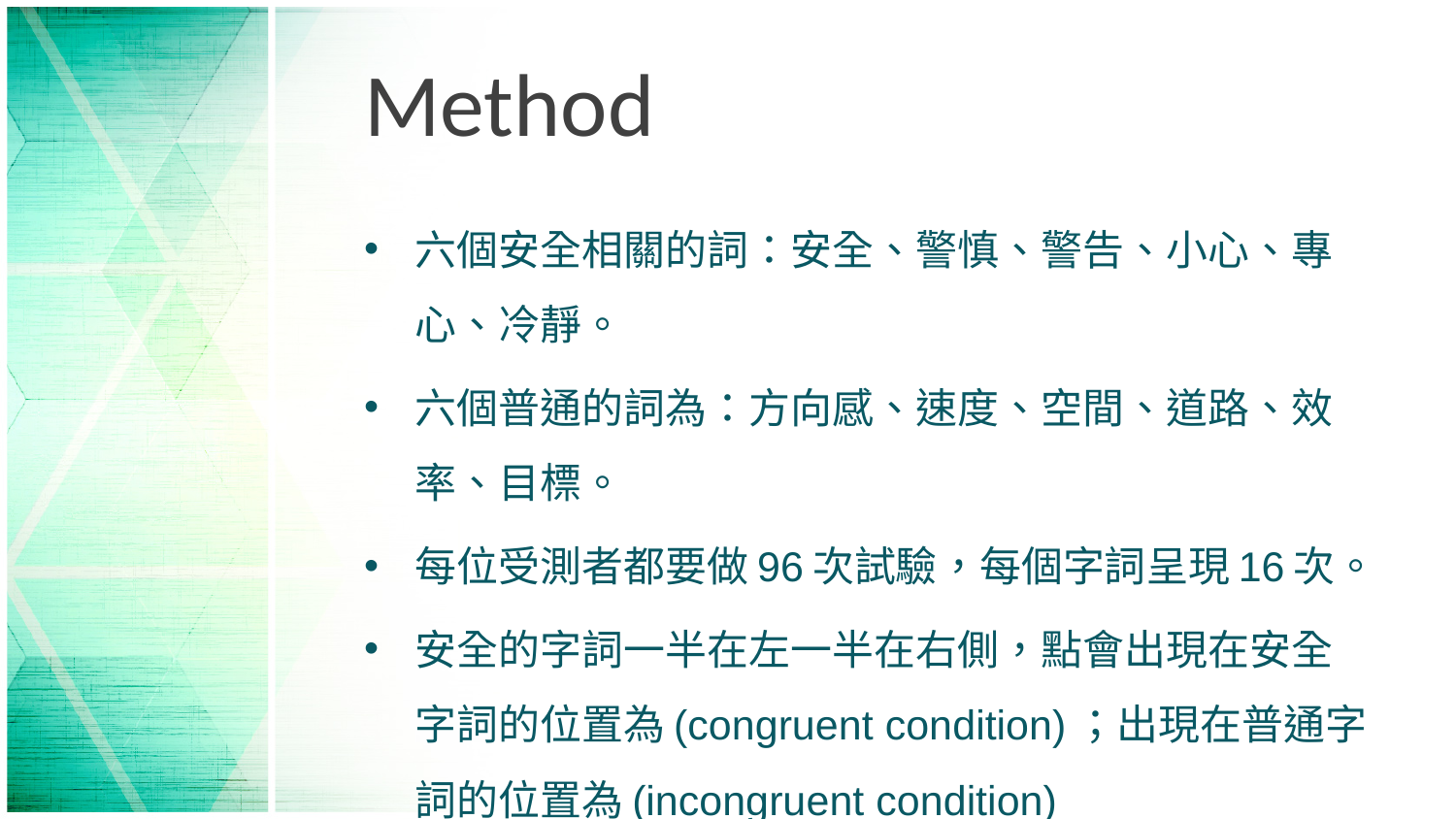

# Method
六個安全相關的詞：安全、警慎、警告、小心、專心、冷靜。
六個普通的詞為：方向感、速度、空間、道路、效率、目標。
每位受測者都要做96次試驗，每個字詞呈現16次。
安全的字詞一半在左一半在右側，點會出現在安全字詞的位置為(congruent condition)；出現在普通字詞的位置為(incongruent condition)